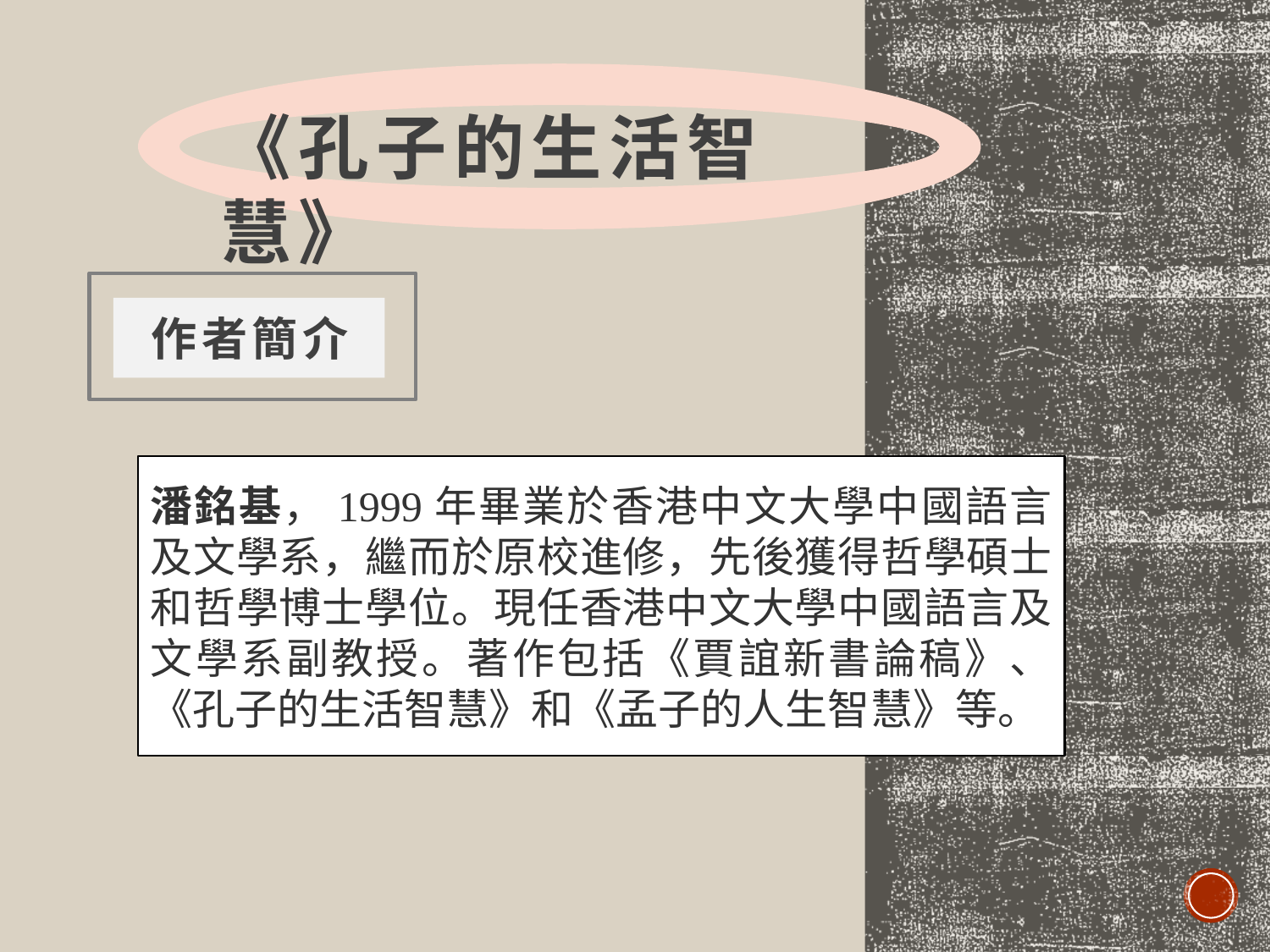

《孔子的生活智慧》

作者簡介

潘銘基，1999年畢業於香港中文大學中國語言及文學系，繼而於原校進修，先後獲得哲學碩士和哲學博士學位。現任香港中文大學中國語言及文學系副教授。著作包括《賈誼新書論稿》、《孔子的生活智慧》和《孟子的人生智慧》等。